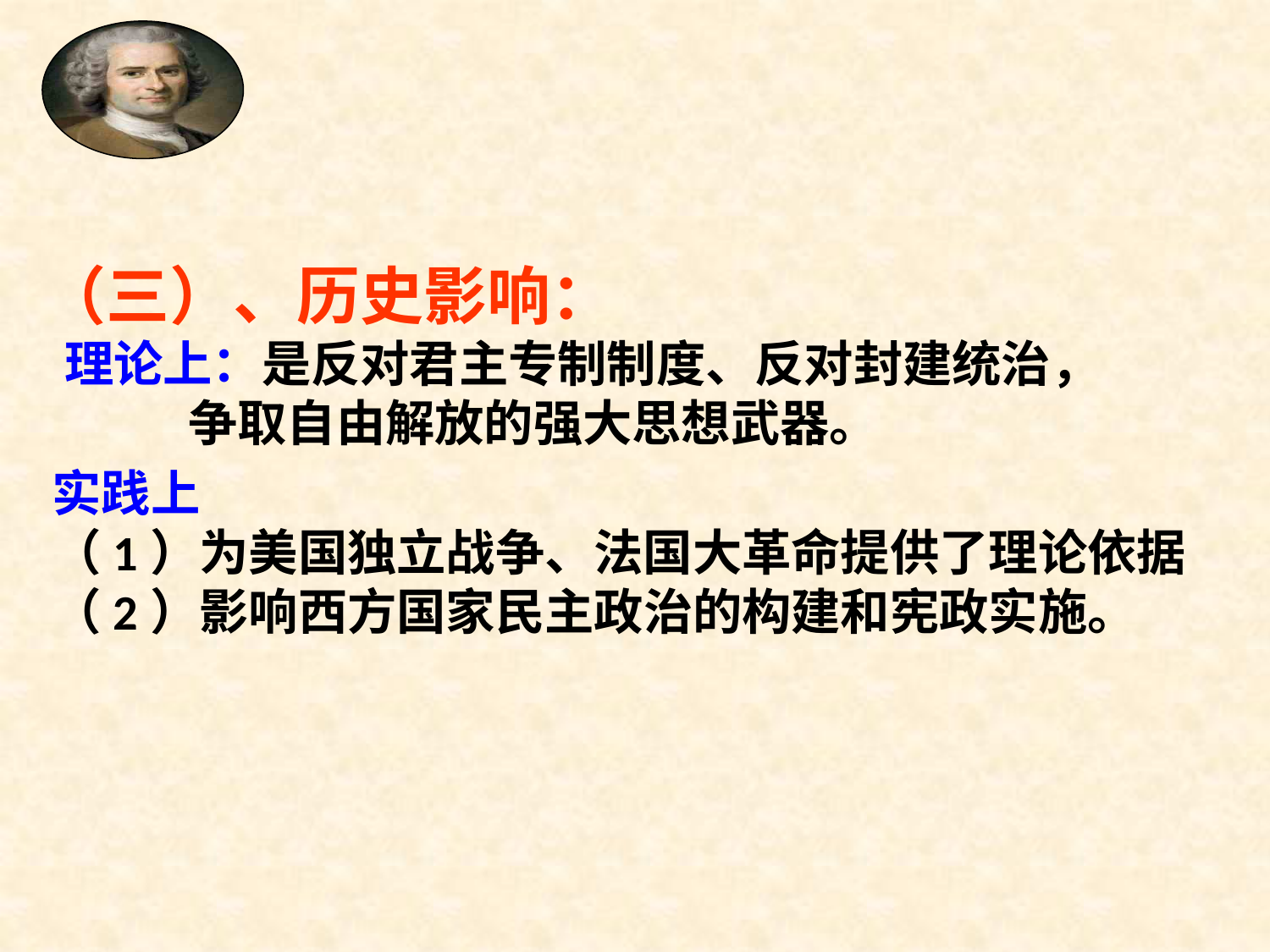

# （三）、历史影响： 理论上：是反对君主专制制度、反对封建统治，                       争取自由解放的强大思想武器。
实践上
（1）为美国独立战争、法国大革命提供了理论依据
（2）影响西方国家民主政治的构建和宪政实施。